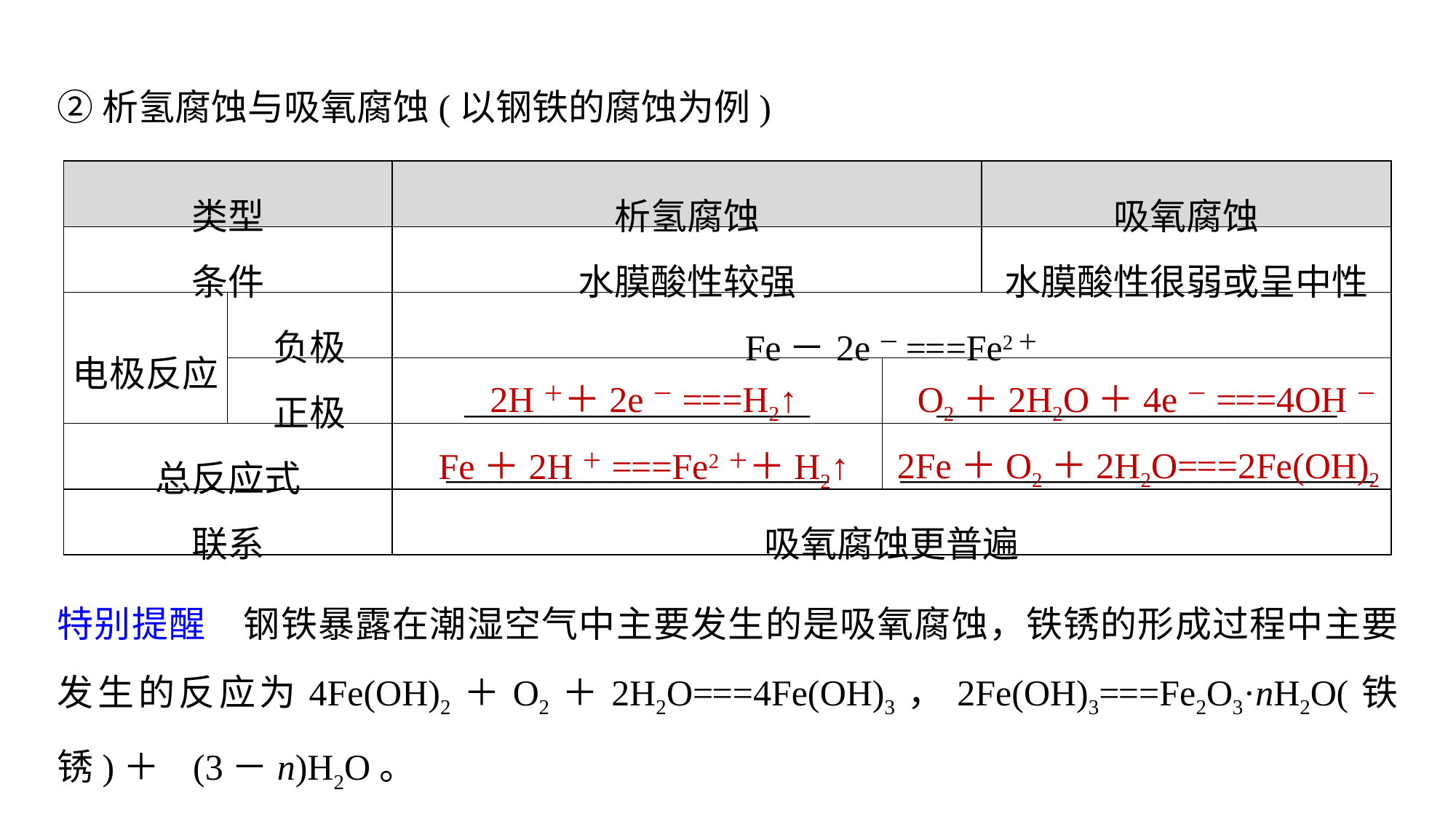

②析氢腐蚀与吸氧腐蚀(以钢铁的腐蚀为例)
| 类型 |  | 析氢腐蚀 |  | 吸氧腐蚀 |
| --- | --- | --- | --- | --- |
| 条件 |  | 水膜酸性较强 |  | 水膜酸性很弱或呈中性 |
| 电极反应 | 负极 | Fe－2e－===Fe2＋ |  |  |
|  | 正极 | \_\_\_\_\_\_\_\_\_\_\_\_\_\_\_\_\_\_\_ | \_\_\_\_\_\_\_\_\_\_\_\_\_\_\_\_\_\_\_\_\_\_ |  |
| 总反应式 |  | \_\_\_\_\_\_\_\_\_\_\_\_\_\_\_\_\_\_\_\_\_ | \_\_\_\_\_\_\_\_\_\_\_\_\_\_\_\_\_\_\_\_\_\_\_\_\_\_ |  |
| 联系 |  | 吸氧腐蚀更普遍 |  |  |
O2＋2H2O＋4e－===4OH－
2H＋＋2e－===H2↑
2Fe＋O2＋2H2O===2Fe(OH)2
Fe＋2H＋===Fe2＋＋H2↑
特别提醒　钢铁暴露在潮湿空气中主要发生的是吸氧腐蚀，铁锈的形成过程中主要发生的反应为4Fe(OH)2＋O2＋2H2O===4Fe(OH)3，2Fe(OH)3===Fe2O3·nH2O(铁锈)＋   (3－n)H2O。